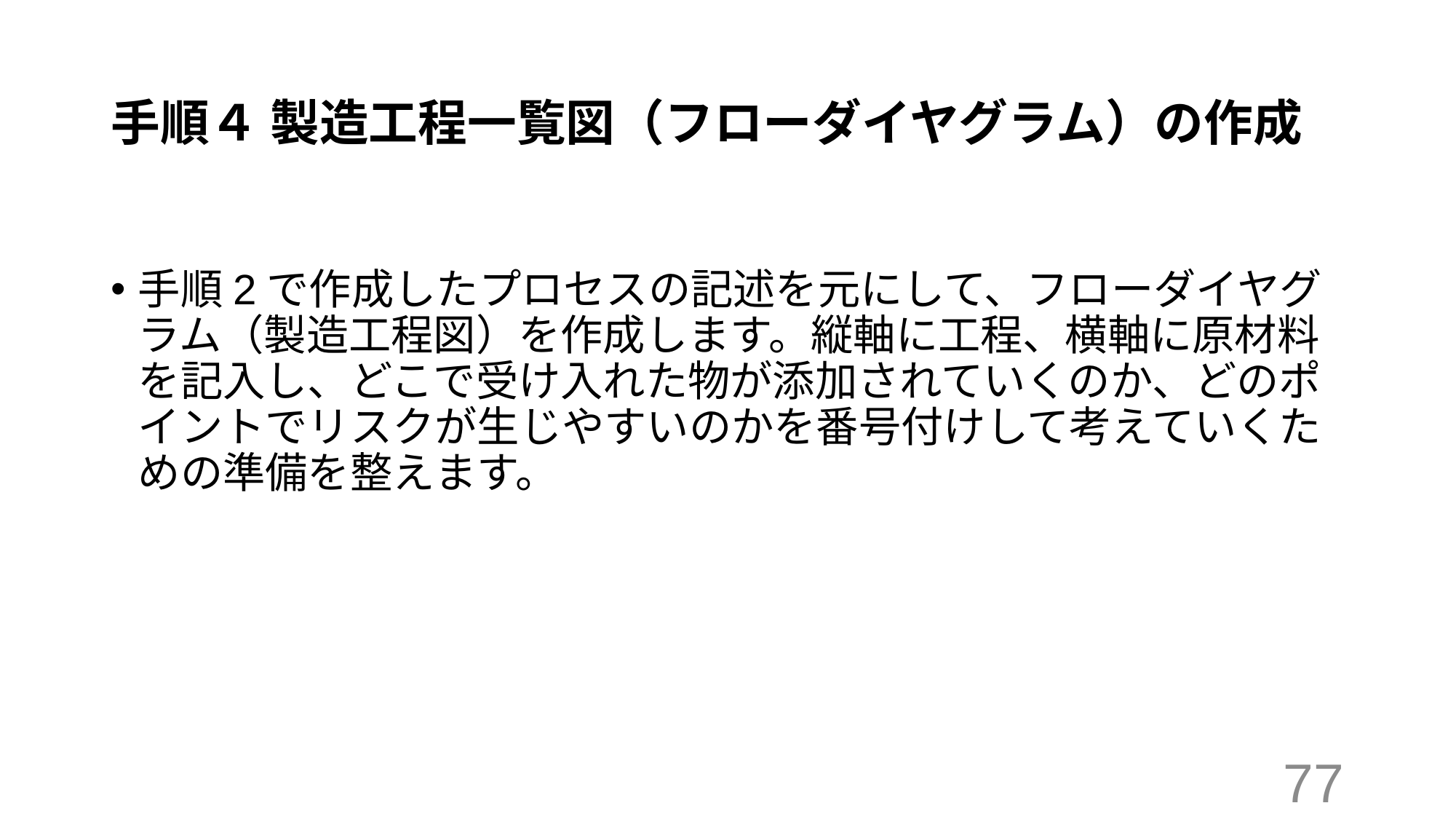

# 手順４ 製造工程一覧図（フローダイヤグラム）の作成
手順2で作成したプロセスの記述を元にして、フローダイヤグラム（製造工程図）を作成します。縦軸に工程、横軸に原材料を記入し、どこで受け入れた物が添加されていくのか、どのポイントでリスクが生じやすいのかを番号付けして考えていくための準備を整えます。

77